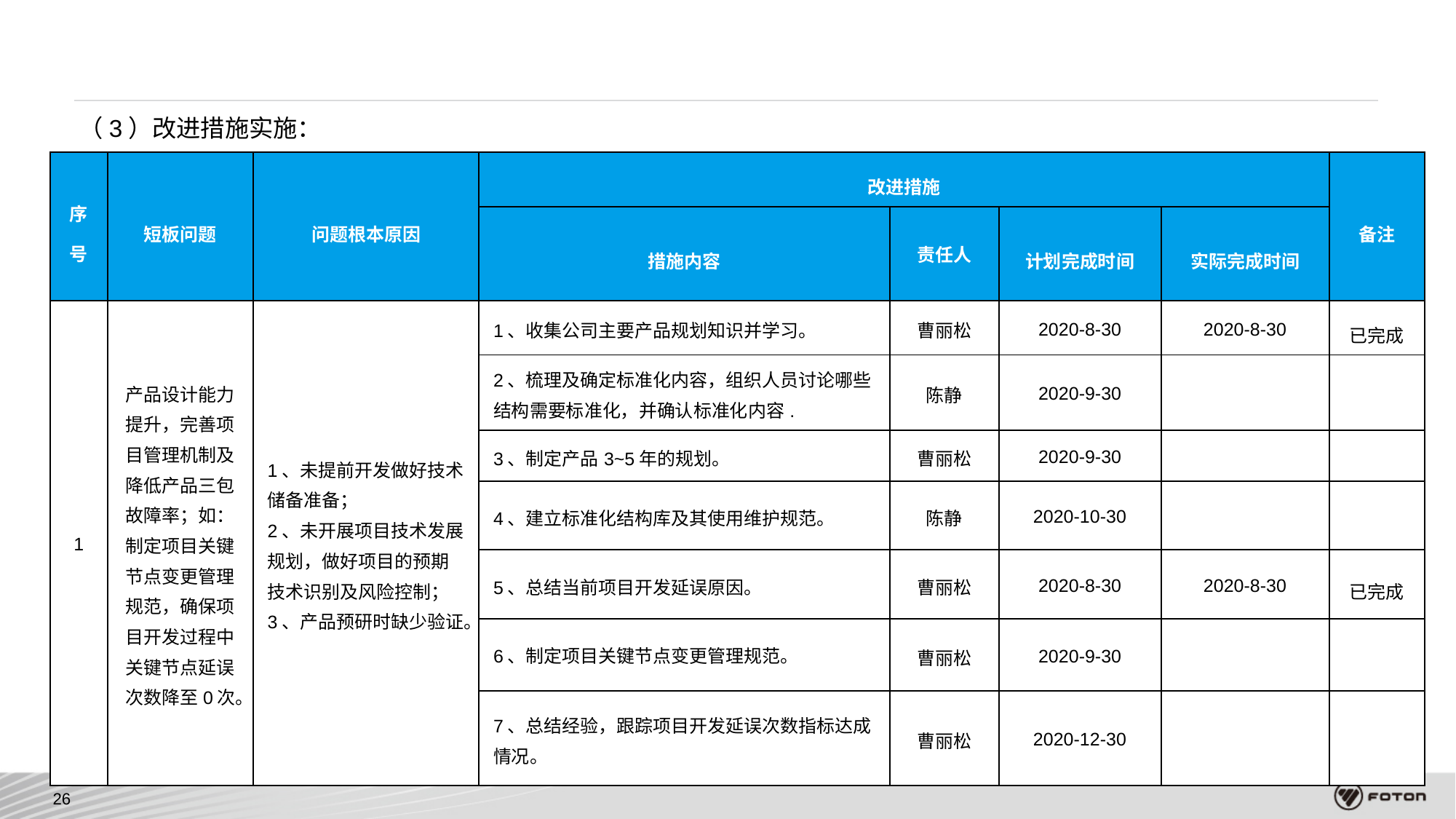

（3）改进措施实施：
| 序号 | 短板问题 | 问题根本原因 | 改进措施 |  |  |  | 备注 |
| --- | --- | --- | --- | --- | --- | --- | --- |
|  |  |  | 措施内容 | 责任人 | 计划完成时间 | 实际完成时间 |  |
| 1 | 产品设计能力提升，完善项目管理机制及降低产品三包故障率；如：制定项目关键节点变更管理规范，确保项目开发过程中关键节点延误次数降至0次。 | 1、未提前开发做好技术储备准备； 2、未开展项目技术发展规划，做好项目的预期技术识别及风险控制； 3、产品预研时缺少验证。 | 1、收集公司主要产品规划知识并学习。 | 曹丽松 | 2020-8-30 | 2020-8-30 | 已完成 |
|  |  |  | 2、梳理及确定标准化内容，组织人员讨论哪些结构需要标准化，并确认标准化内容. | 陈静 | 2020-9-30 |  |  |
|  |  |  | 3、制定产品3~5年的规划。 | 曹丽松 | 2020-9-30 |  |  |
|  |  |  | 4、建立标准化结构库及其使用维护规范。 | 陈静 | 2020-10-30 |  |  |
|  |  |  | 5、总结当前项目开发延误原因。 | 曹丽松 | 2020-8-30 | 2020-8-30 | 已完成 |
|  |  |  | 6、制定项目关键节点变更管理规范。 | 曹丽松 | 2020-9-30 |  |  |
|  |  |  | 7、总结经验，跟踪项目开发延误次数指标达成情况。 | 曹丽松 | 2020-12-30 |  |  |